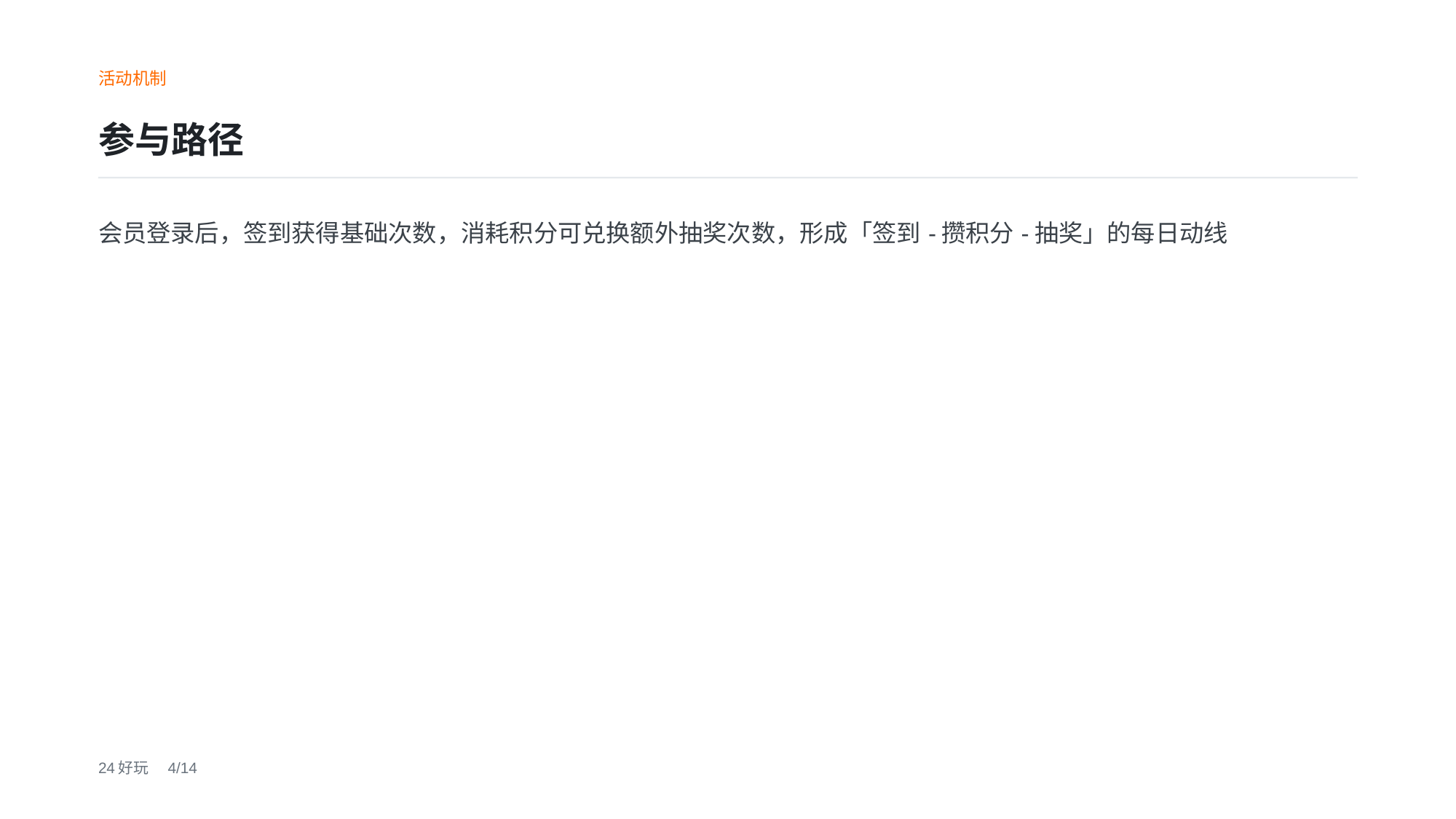

活动机制
参与路径

会员登录后，签到获得基础次数，消耗积分可兑换额外抽奖次数，形成「签到-攒积分-抽奖」的每日动线
24好玩　4/14